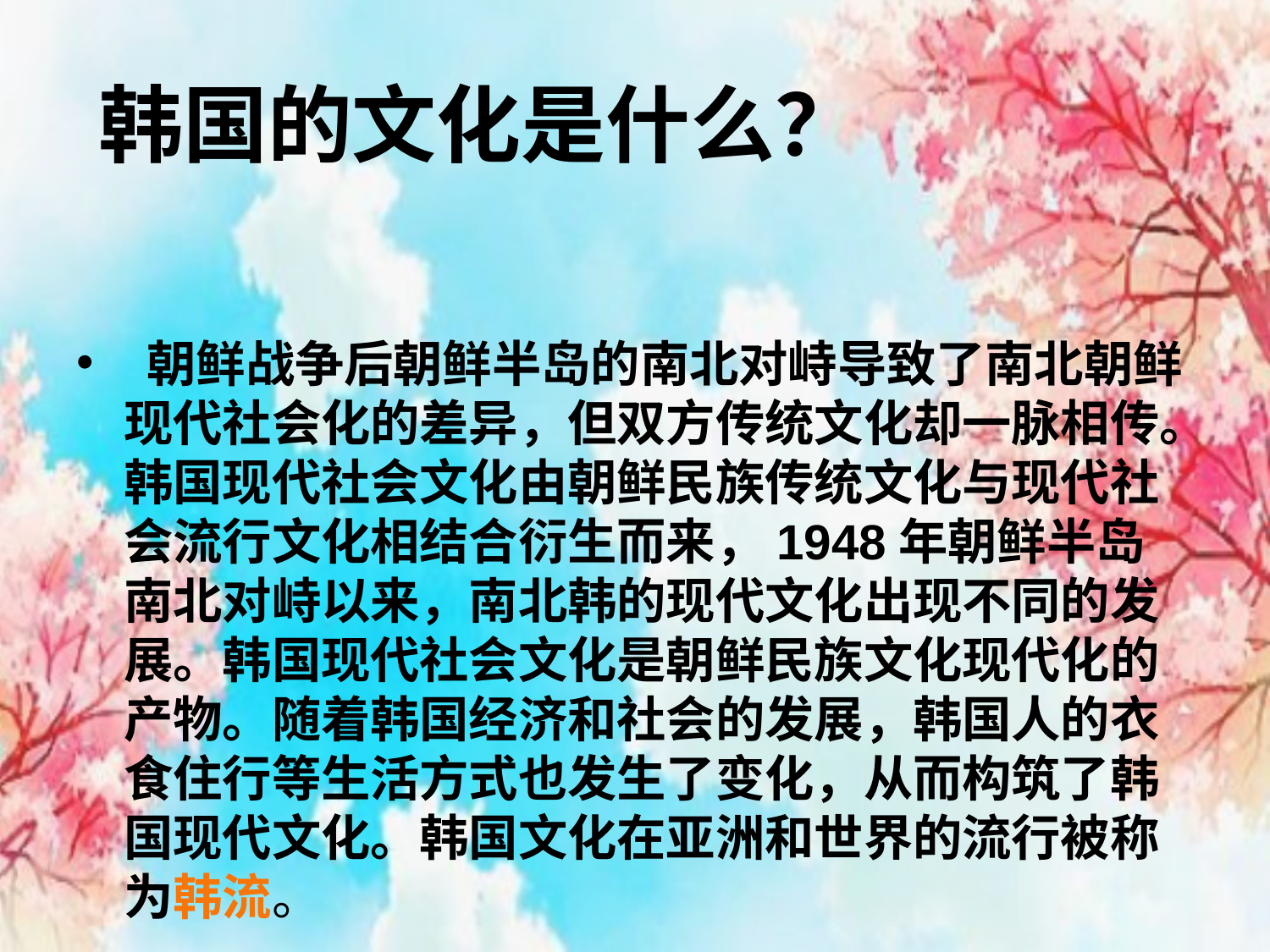

# 韩国的文化是什么？
 朝鲜战争后朝鲜半岛的南北对峙导致了南北朝鲜现代社会化的差异，但双方传统文化却一脉相传。韩国现代社会文化由朝鲜民族传统文化与现代社会流行文化相结合衍生而来，1948年朝鲜半岛南北对峙以来，南北韩的现代文化出现不同的发展。韩国现代社会文化是朝鲜民族文化现代化的产物。随着韩国经济和社会的发展，韩国人的衣食住行等生活方式也发生了变化，从而构筑了韩国现代文化。韩国文化在亚洲和世界的流行被称为韩流。